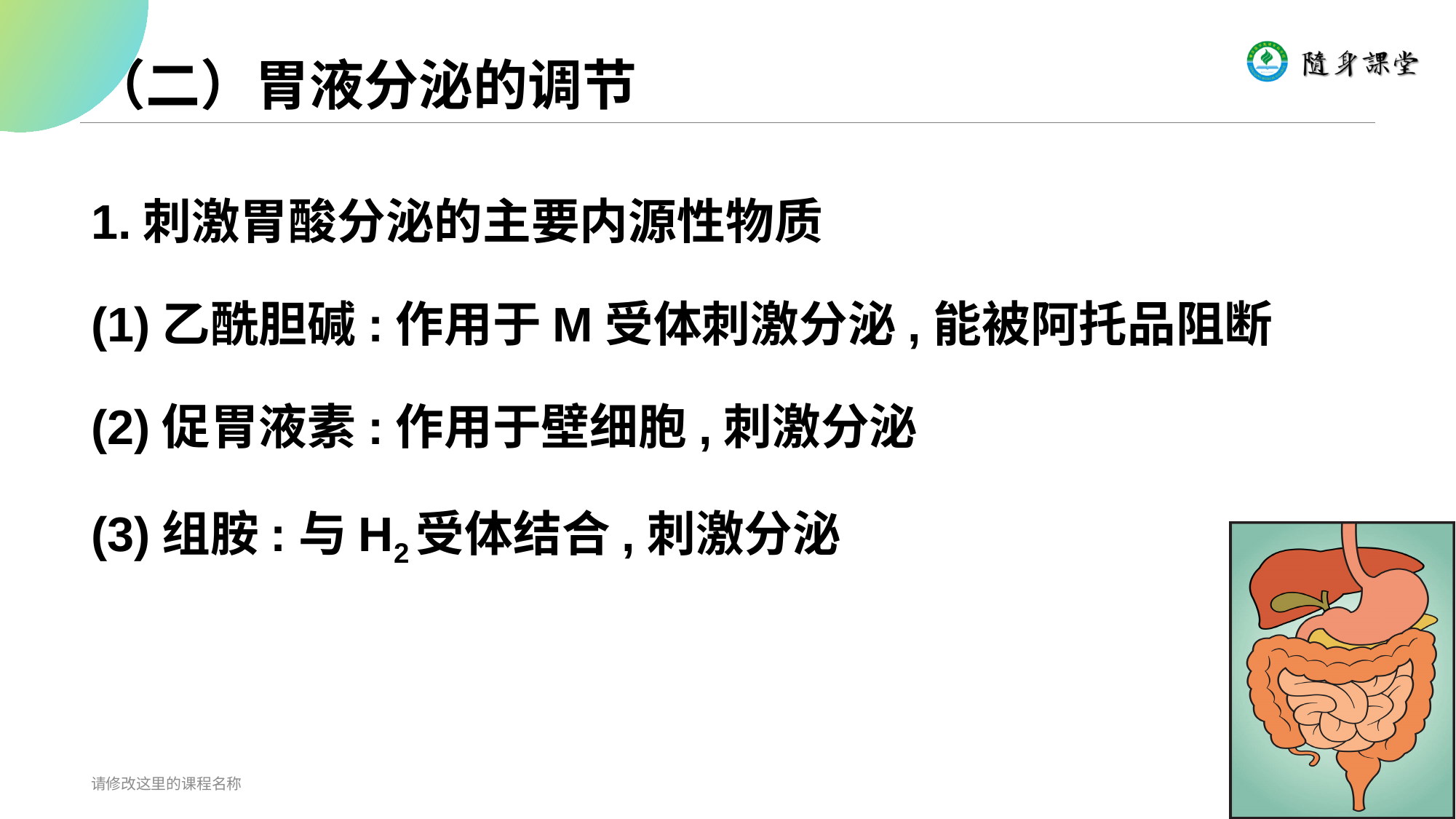

# （二）胃液分泌的调节
1.刺激胃酸分泌的主要内源性物质
(1)乙酰胆碱:作用于M受体刺激分泌,能被阿托品阻断
(2)促胃液素:作用于壁细胞,刺激分泌
(3)组胺:与H2受体结合,刺激分泌
请修改这里的课程名称
21